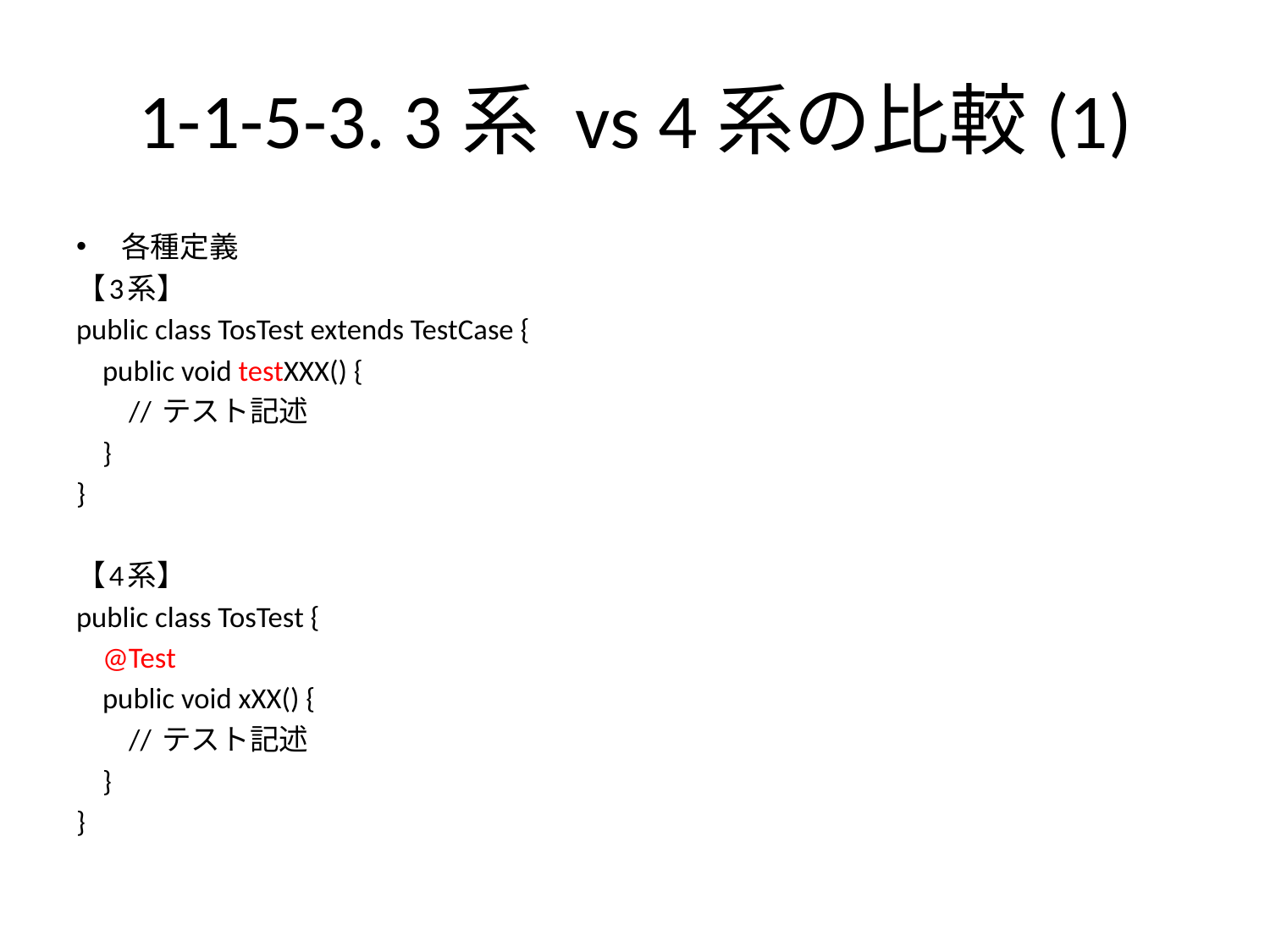

# 1-1-5-3. 3系 vs 4系の比較(1)
各種定義
【3系】
public class TosTest extends TestCase {
    public void testXXX() {
        // テスト記述
    }
}

【4系】
public class TosTest {
    @Test
    public void xXX() {
        // テスト記述
    }
}